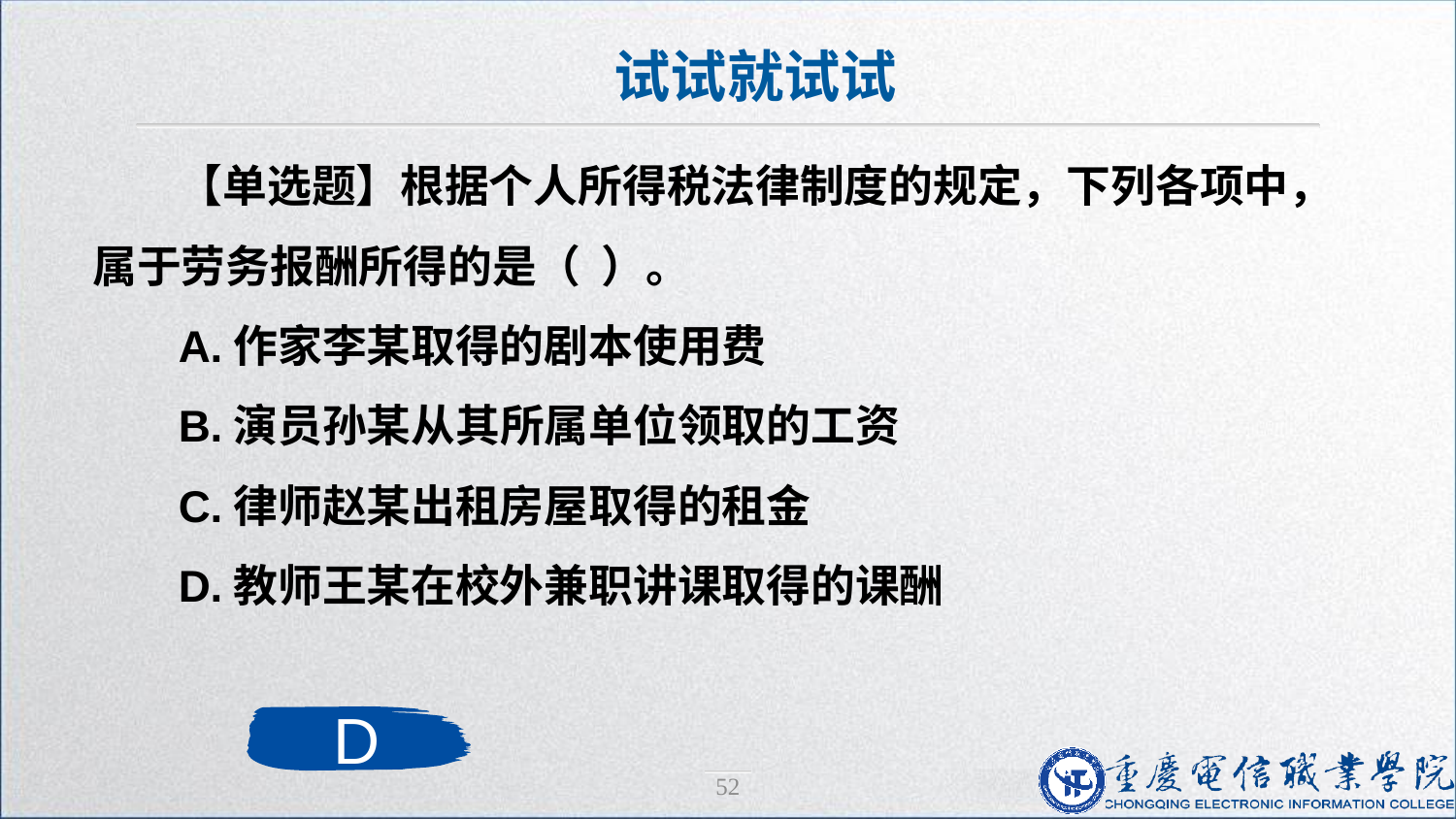

试试就试试
【单选题】根据个人所得税法律制度的规定，下列各项中，属于劳务报酬所得的是（  ）。
A.作家李某取得的剧本使用费
B.演员孙某从其所属单位领取的工资
C.律师赵某出租房屋取得的租金
D.教师王某在校外兼职讲课取得的课酬

D
52